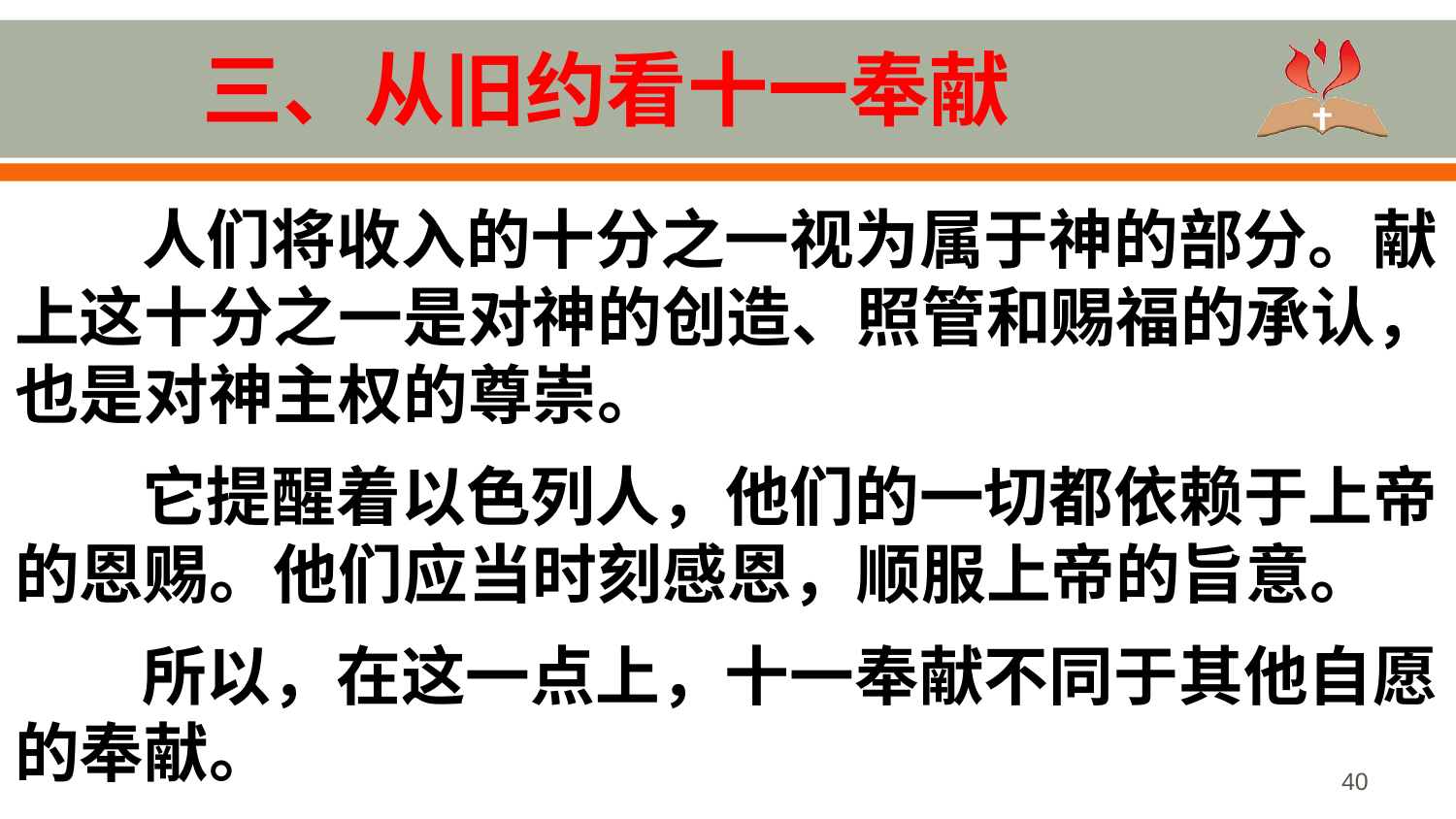

# 三、从旧约看十一奉献
人们将收入的十分之一视为属于神的部分。献上这十分之一是对神的创造、照管和赐福的承认，也是对神主权的尊崇。
它提醒着以色列人，他们的一切都依赖于上帝的恩赐。他们应当时刻感恩，顺服上帝的旨意。
所以，在这一点上，十一奉献不同于其他自愿的奉献。

40